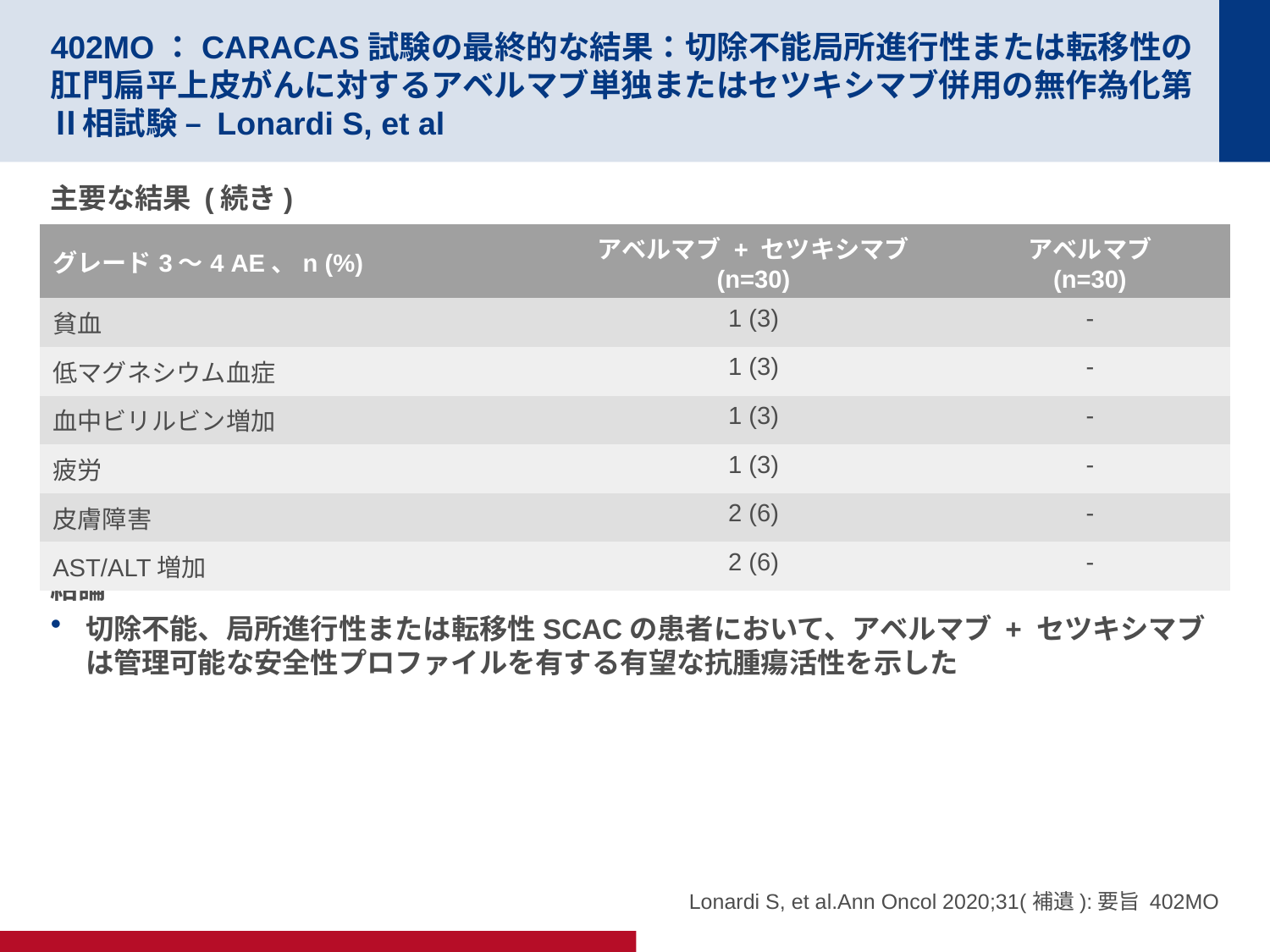

# 402MO：CARACAS試験の最終的な結果：切除不能局所進行性または転移性の肛門扁平上皮がんに対するアベルマブ単独またはセツキシマブ併用の無作為化第Ⅱ相試験 – Lonardi S, et al
主要な結果 (続き)
結論
切除不能、局所進行性または転移性SCACの患者において、アベルマブ + セツキシマブは管理可能な安全性プロファイルを有する有望な抗腫瘍活性を示した
| グレード3～4 AE、n (%) | アベルマブ + セツキシマブ (n=30) | アベルマブ (n=30) |
| --- | --- | --- |
| 貧血 | 1 (3) | - |
| 低マグネシウム血症 | 1 (3) | - |
| 血中ビリルビン増加 | 1 (3) | - |
| 疲労 | 1 (3) | - |
| 皮膚障害 | 2 (6) | - |
| AST/ALT増加 | 2 (6) | - |
Lonardi S, et al.Ann Oncol 2020;31(補遺):要旨 402MO